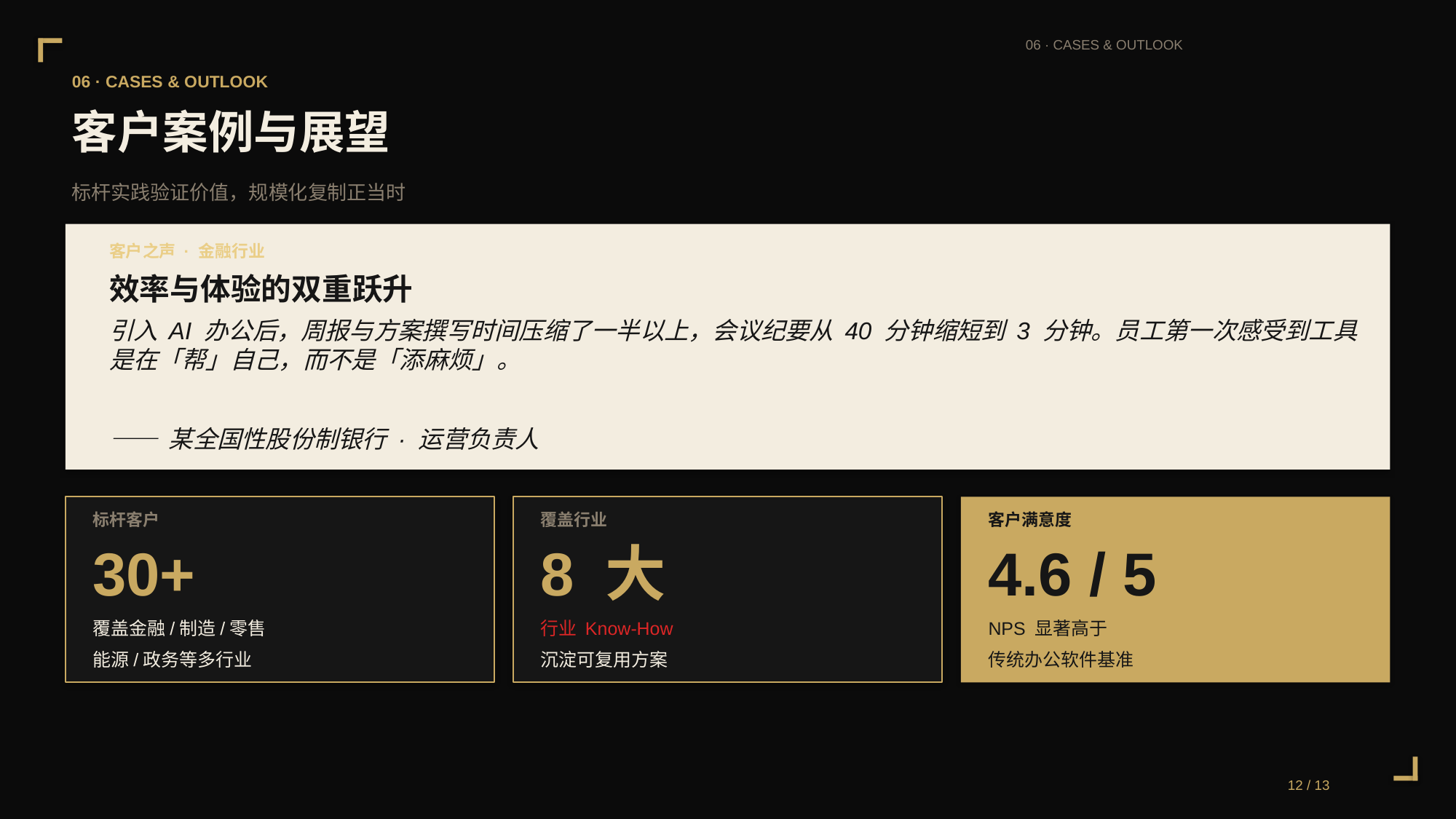

06 · CASES & OUTLOOK

06 · CASES & OUTLOOK
客户案例与展望
标杆实践验证价值，规模化复制正当时
客户之声 · 金融行业
效率与体验的双重跃升
引入 AI 办公后，周报与方案撰写时间压缩了一半以上，会议纪要从 40 分钟缩短到 3 分钟。员工第一次感受到工具是在「帮」自己，而不是「添麻烦」。

—— 某全国性股份制银行 · 运营负责人
标杆客户
30+
覆盖金融/制造/零售
能源/政务等多行业
覆盖行业
8 大
行业 Know-How
沉淀可复用方案
客户满意度
4.6 / 5
NPS 显著高于
传统办公软件基准

12 / 13